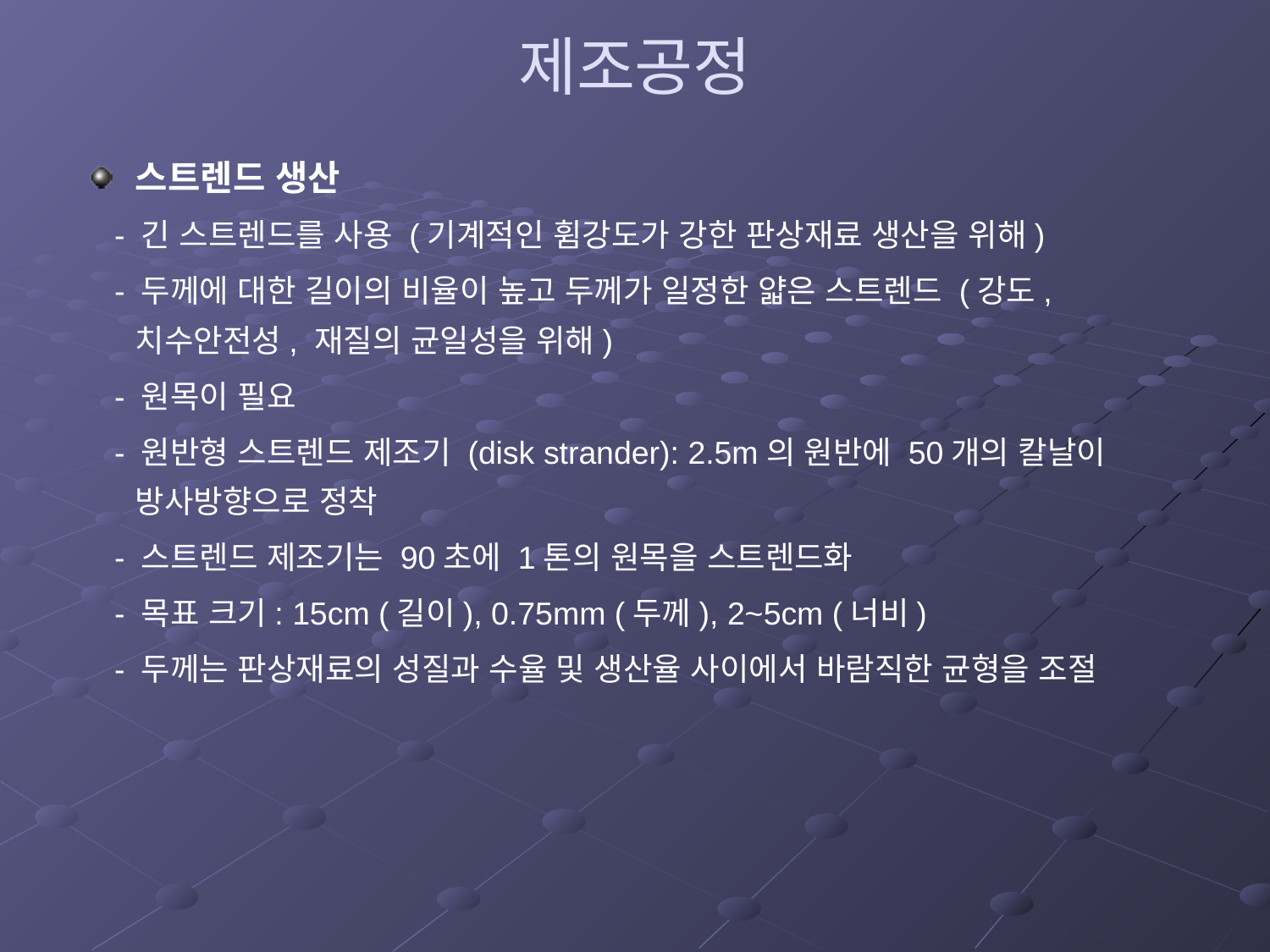

# 제조공정
스트렌드 생산
   - 긴 스트렌드를 사용 (기계적인 휨강도가 강한 판상재료 생산을 위해)
   - 두께에 대한 길이의 비율이 높고 두께가 일정한 얇은 스트렌드 (강도, 치수안전성, 재질의 균일성을 위해)
   - 원목이 필요
   - 원반형 스트렌드 제조기 (disk strander): 2.5m의 원반에 50개의 칼날이 방사방향으로 정착
   - 스트렌드 제조기는 90초에 1톤의 원목을 스트렌드화
   - 목표 크기: 15cm (길이), 0.75mm (두께), 2~5cm (너비)
   - 두께는 판상재료의 성질과 수율 및 생산율 사이에서 바람직한 균형을 조절